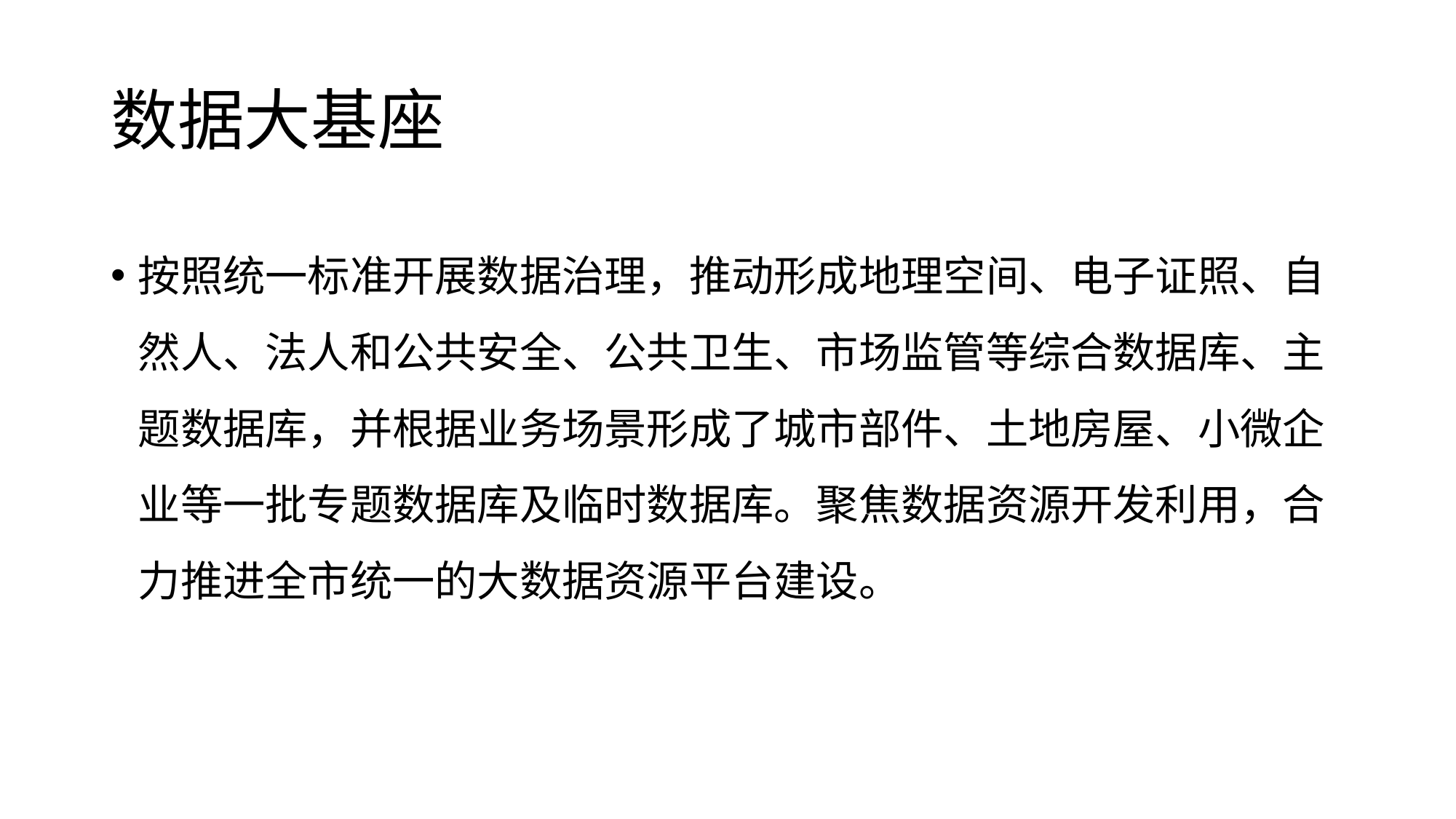

# 数据大基座
按照统一标准开展数据治理，推动形成地理空间、电子证照、自然人、法人和公共安全、公共卫生、市场监管等综合数据库、主题数据库，并根据业务场景形成了城市部件、土地房屋、小微企业等一批专题数据库及临时数据库。聚焦数据资源开发利用，合力推进全市统一的大数据资源平台建设。